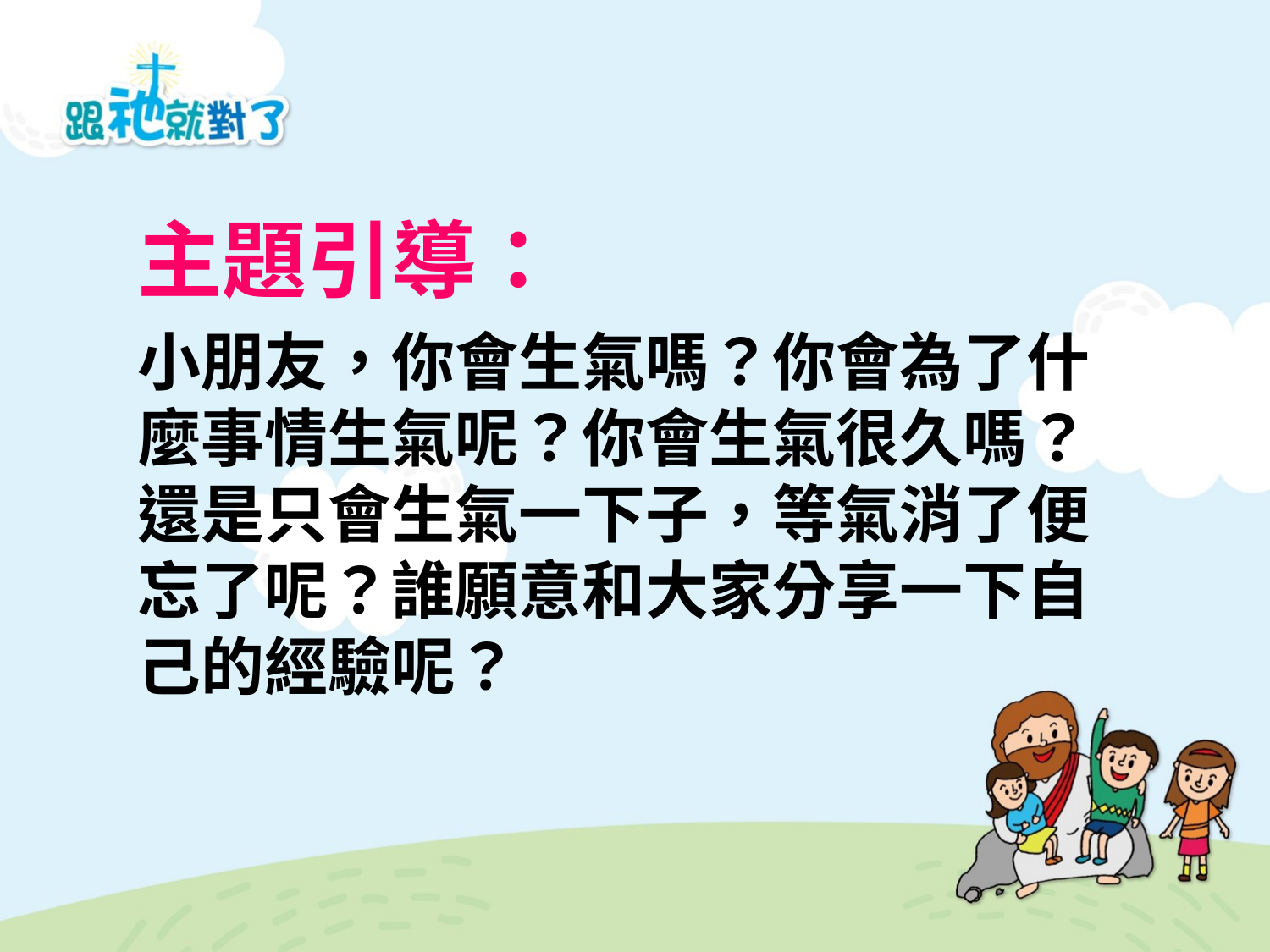

主題引導：
小朋友，你會生氣嗎？你會為了什麼事情生氣呢？你會生氣很久嗎？還是只會生氣一下子，等氣消了便忘了呢？誰願意和大家分享一下自己的經驗呢？